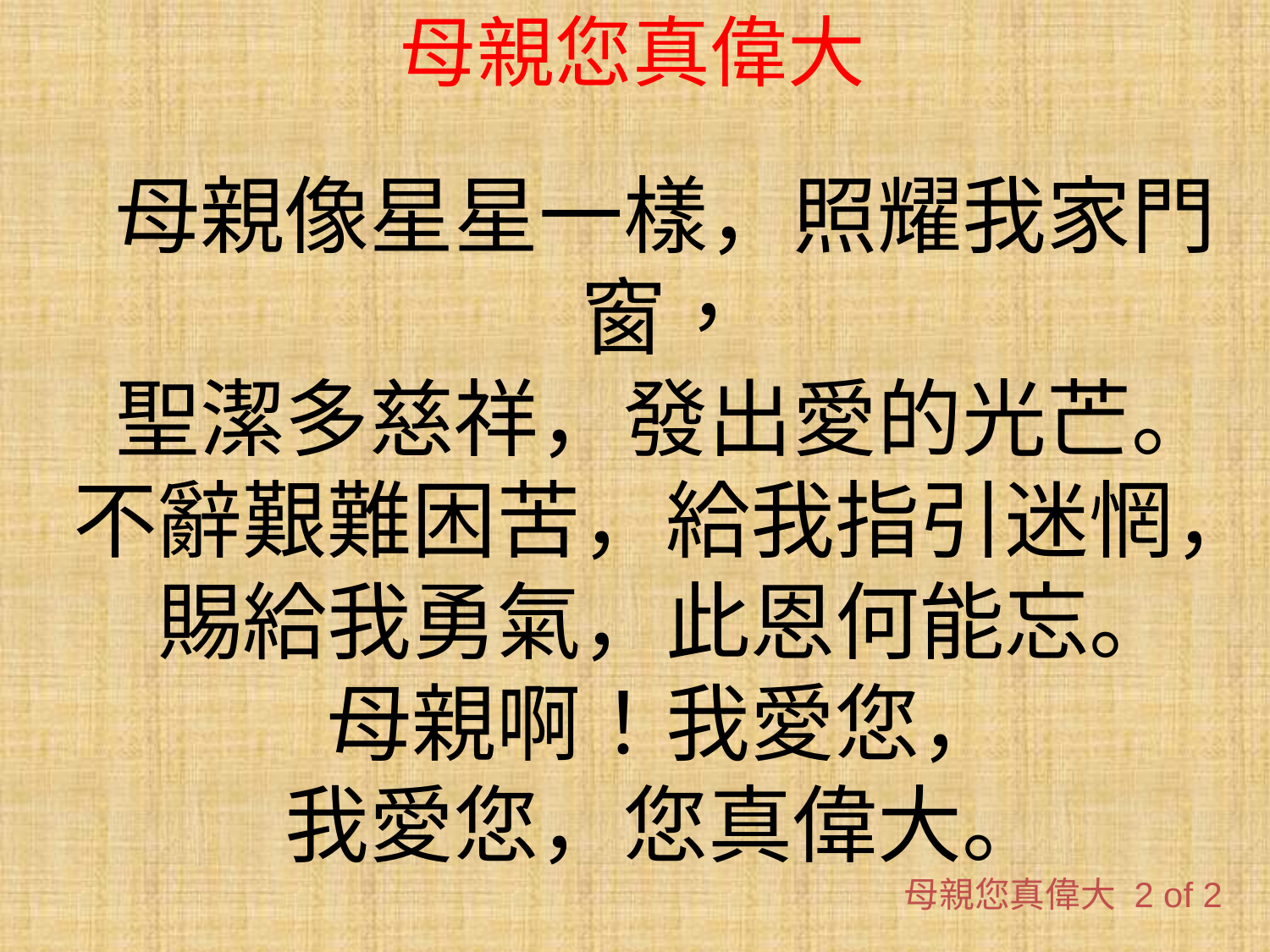

# 母親您真偉大
母親像星星一樣，照耀我家門窗，
聖潔多慈祥，發出愛的光芒。
不辭艱難困苦，給我指引迷惘，
賜給我勇氣，此恩何能忘。
母親啊！我愛您，
我愛您，您真偉大。
母親您真偉大 2 of 2